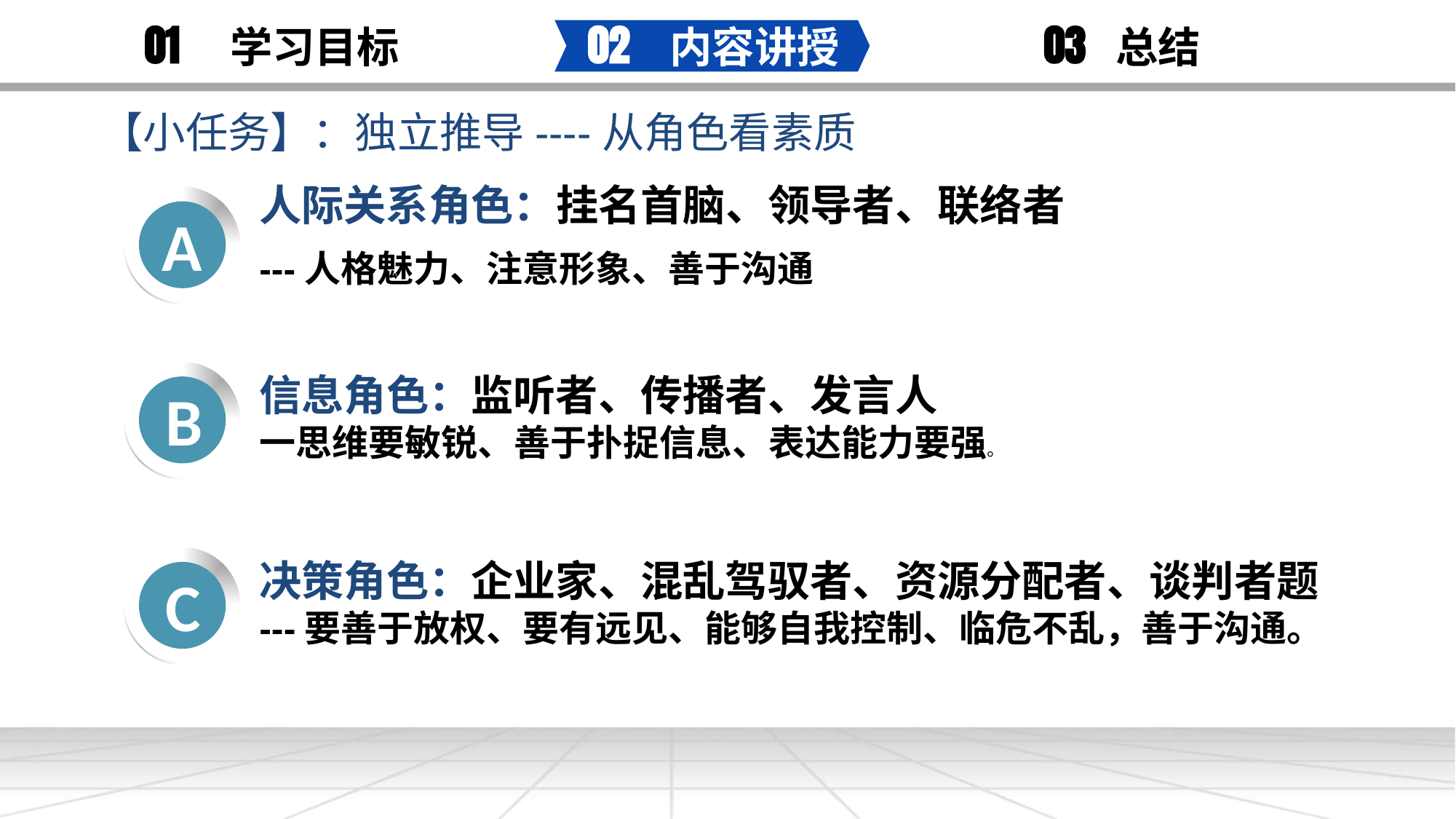

02   内容讲授
03  总结
01    学习目标

【小任务】：独立推导----从角色看素质
人际关系角色：挂名首脑、领导者、联络者
单

A
---人格魅力、注意形象、善于沟通点工作室为您提供专业的PPT模板、PPT培训、PPT美化与定制。

B
信息角色：监听者、传播者、发言人
一思维要敏锐、善于扑捉信息、表达能力要强。粒粟,秋收万颗籽，点滴进步，成就价值是我们的一贯的追求。工作室为您提供专业的PPT模板、PPT培训、PPT美化与定制。

C
决策角色：企业家、混乱驾驭者、资源分配者、谈判者题
---要善于放权、要有远见、能够自我控制、临危不乱，善于沟通。求。工作室为您提供专业的PPT模板、PPT培训、PPT美化与定制。